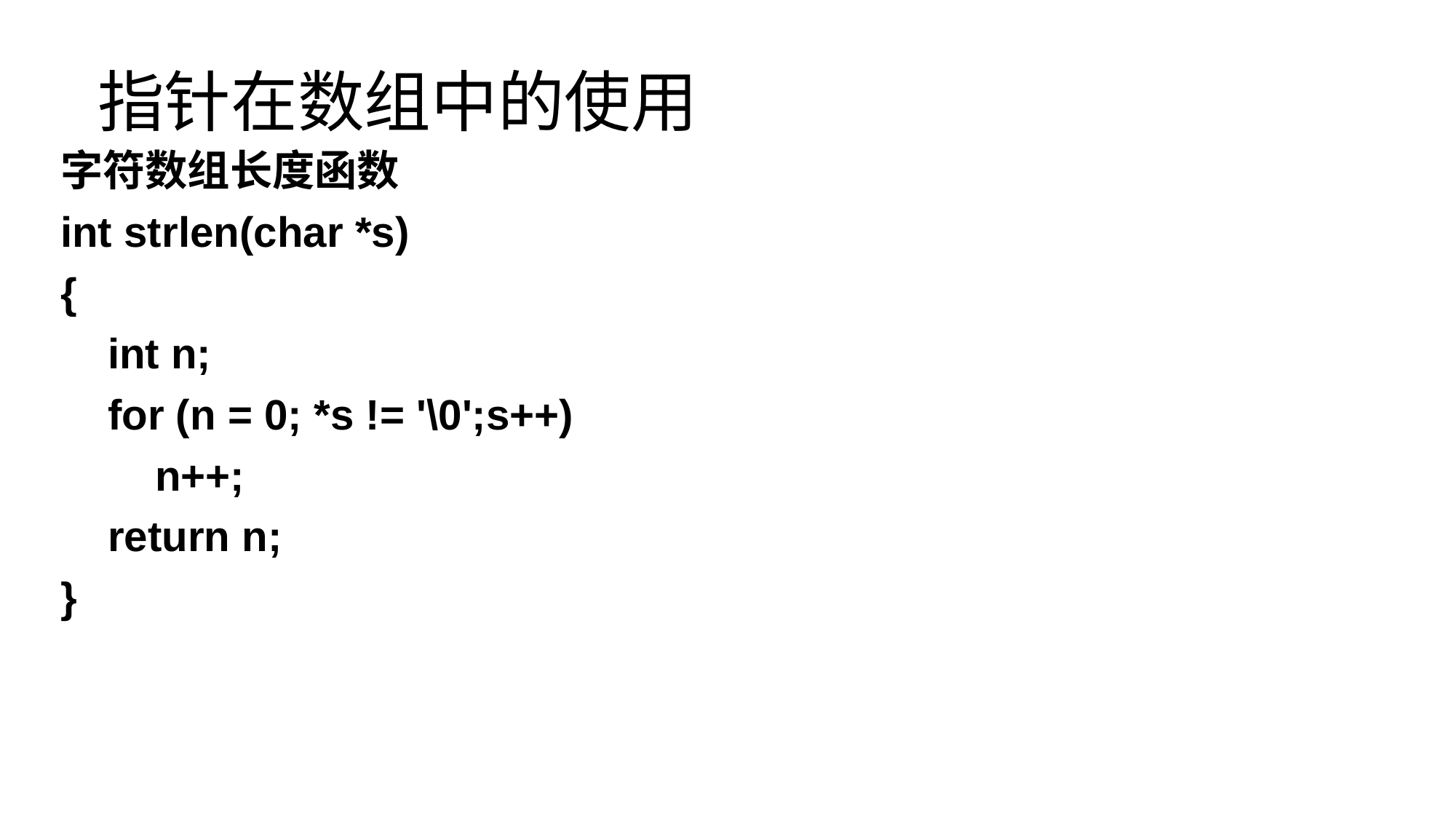

# 指针在数组中的使用
字符数组长度函数
int strlen(char *s)
{
    int n;
    for (n = 0; *s != '\0';s++)
        n++;
    return n;
}